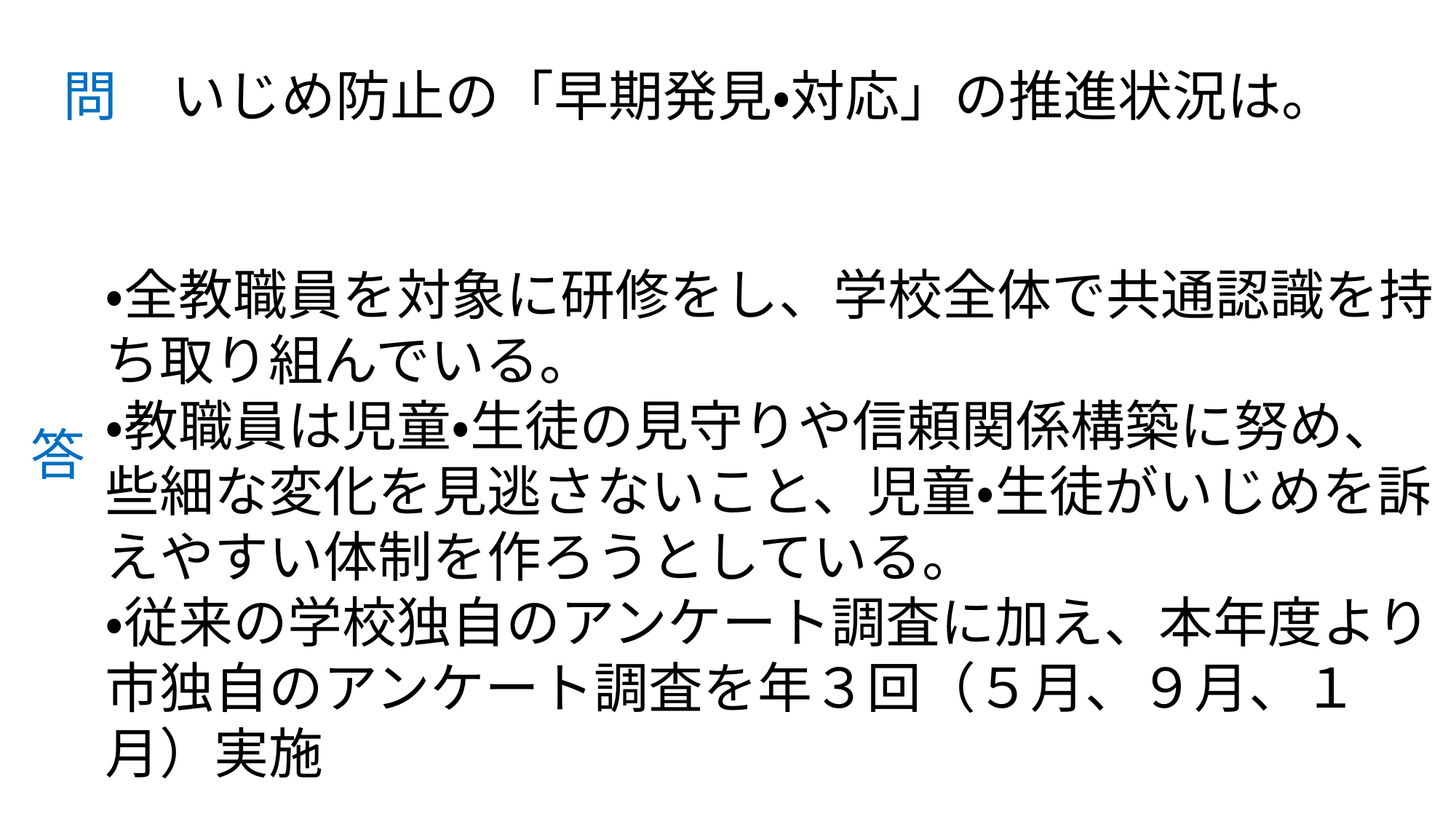

問　いじめ防止の「早期発見・対応」の推進状況は。
・全教職員を対象に研修をし、学校全体で共通認識を持ち取り組んでいる。
・教職員は児童・生徒の見守りや信頼関係構築に努め、些細な変化を見逃さないこと、児童・生徒がいじめを訴えやすい体制を作ろうとしている。
・従来の学校独自のアンケート調査に加え、本年度より市独自のアンケート調査を年３回（５月、９月、１月）実施
答